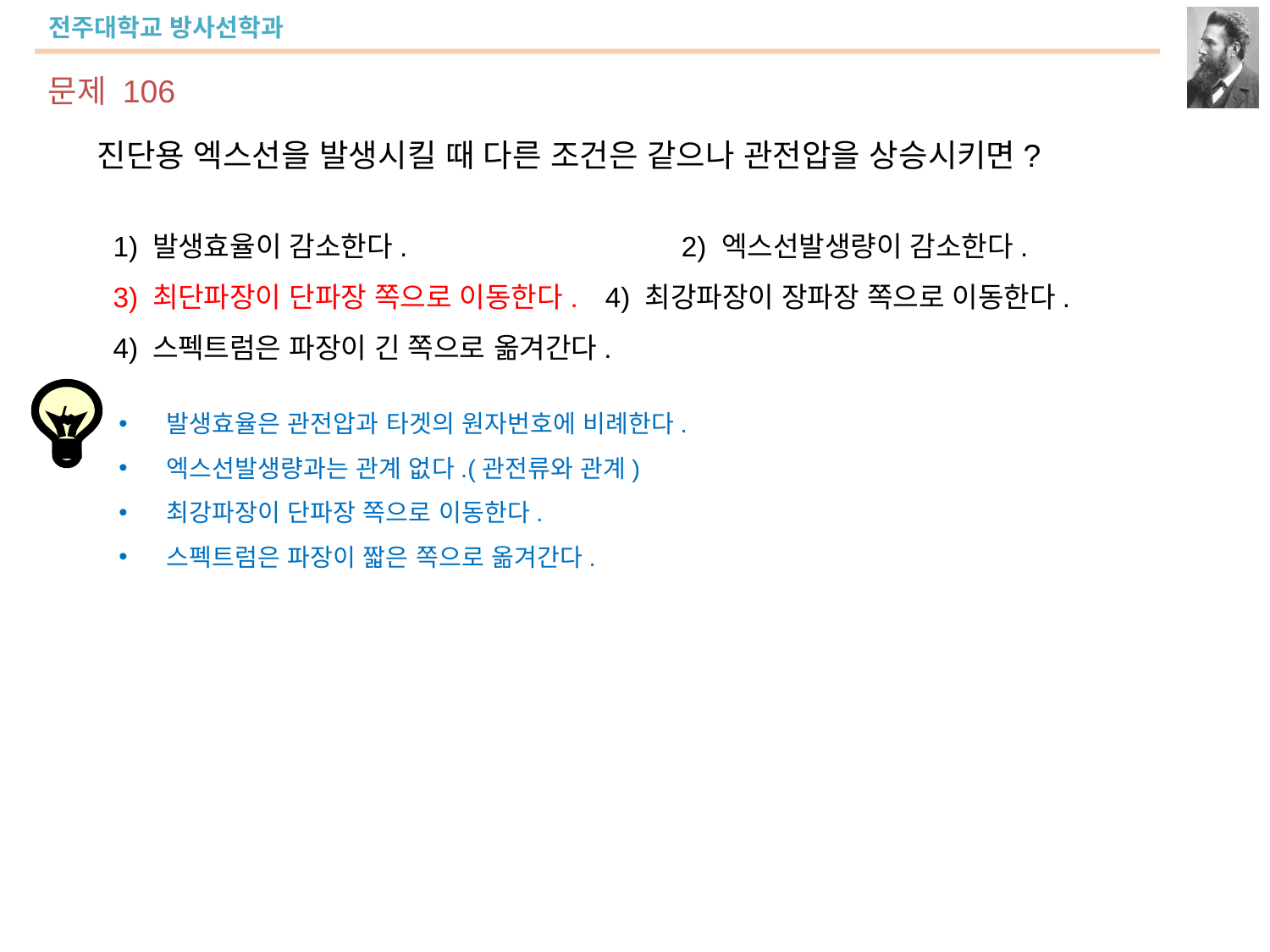

문제 106
진단용 엑스선을 발생시킬 때 다른 조건은 같으나 관전압을 상승시키면?

  1) 발생효율이 감소한다.	                          2) 엑스선발생량이 감소한다.
  3) 최단파장이 단파장 쪽으로 이동한다.	4) 최강파장이 장파장 쪽으로 이동한다.
  4) 스펙트럼은 파장이 긴 쪽으로 옮겨간다.
/
발생효율은 관전압과 타겟의 원자번호에 비례한다.
엑스선발생량과는 관계 없다.(관전류와 관계)
최강파장이 단파장 쪽으로 이동한다.
스펙트럼은 파장이 짧은 쪽으로 옮겨간다.